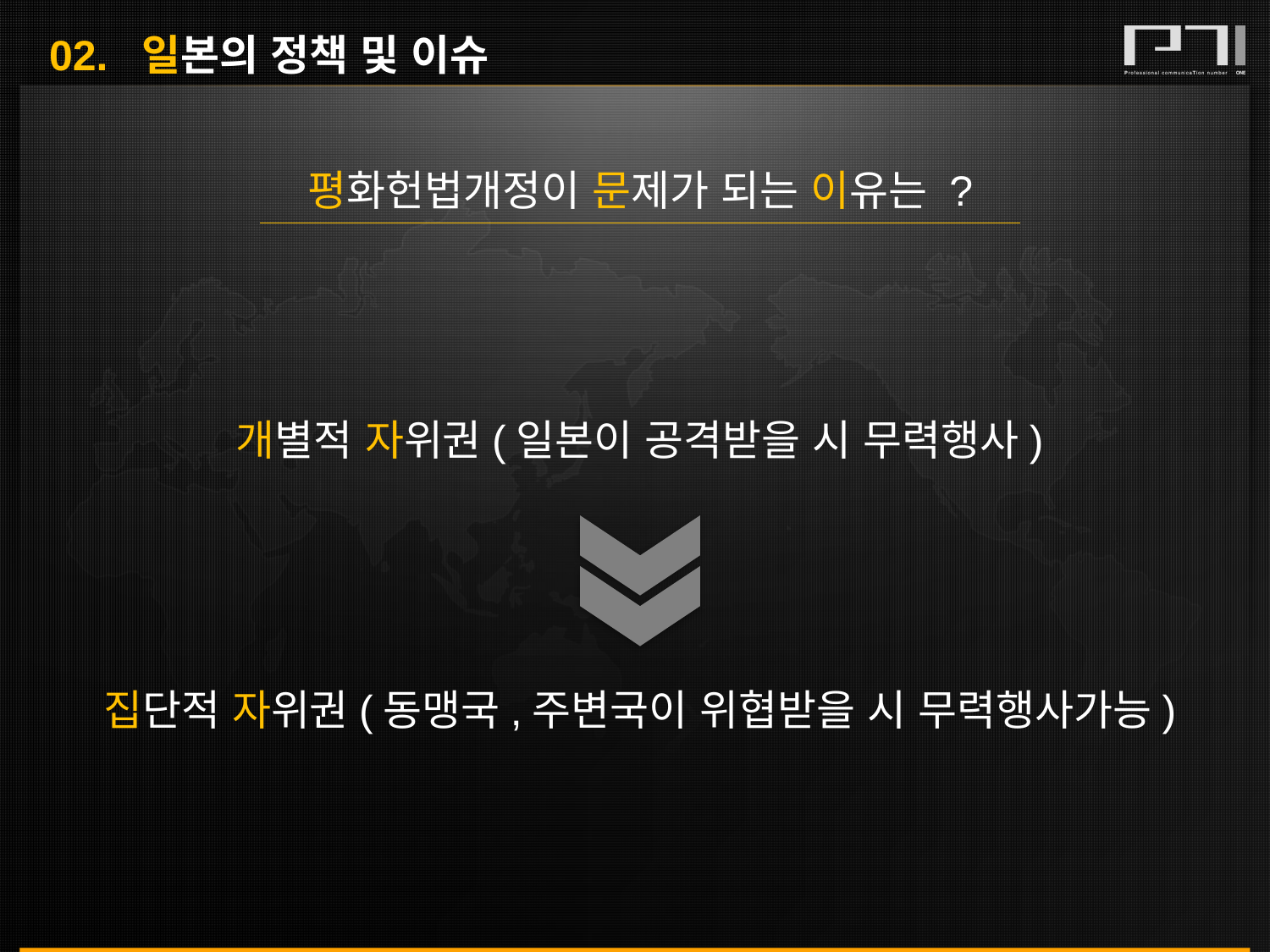

02.  일본의 정책 및 이슈
평화헌법개정이 문제가 되는 이유는 ?
개별적 자위권(일본이 공격받을 시 무력행사)

집단적 자위권(동맹국,주변국이 위협받을 시 무력행사가능)